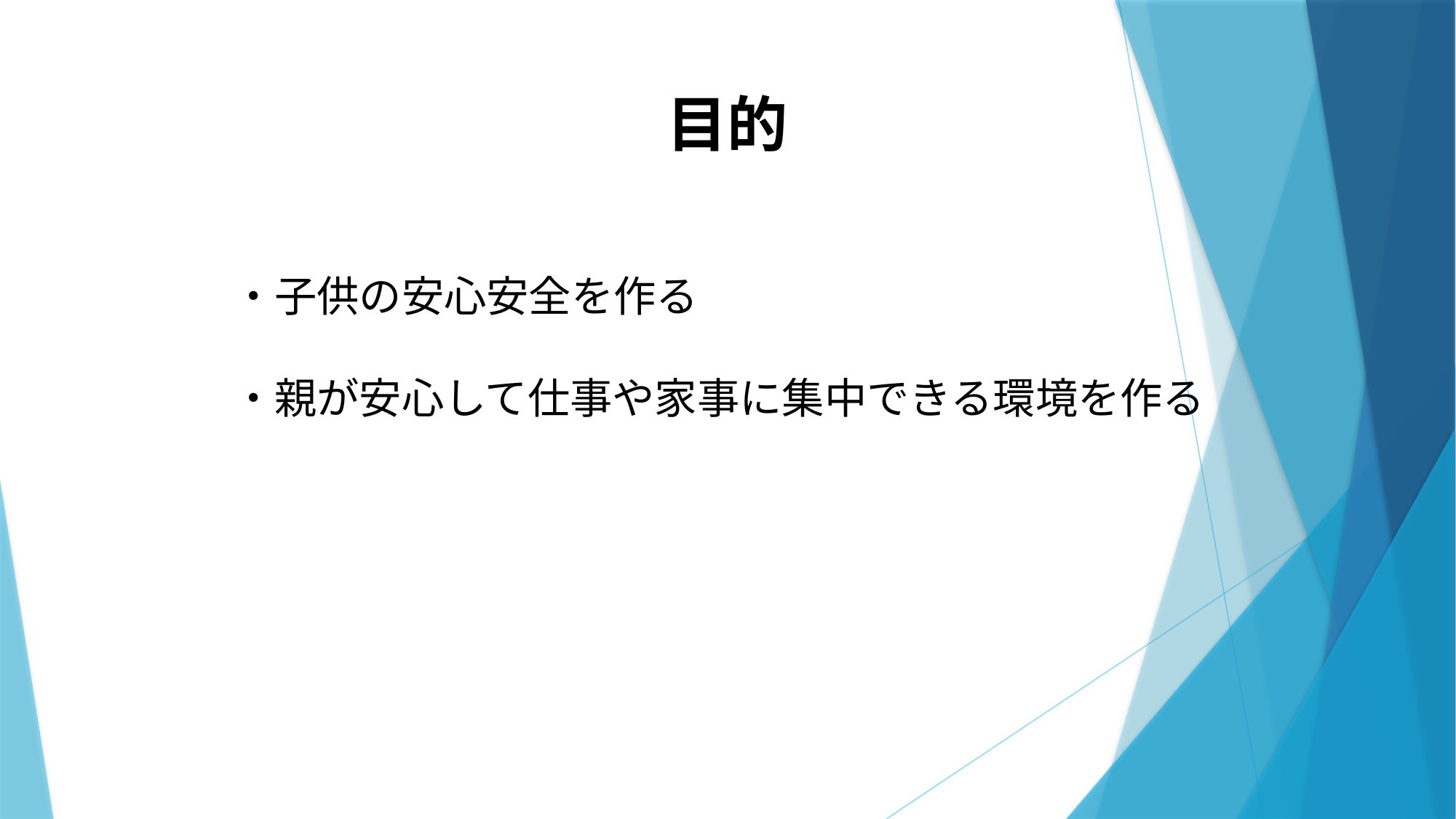

目的
・子供の安心安全を作る

・親が安心して仕事や家事に集中できる環境を作る